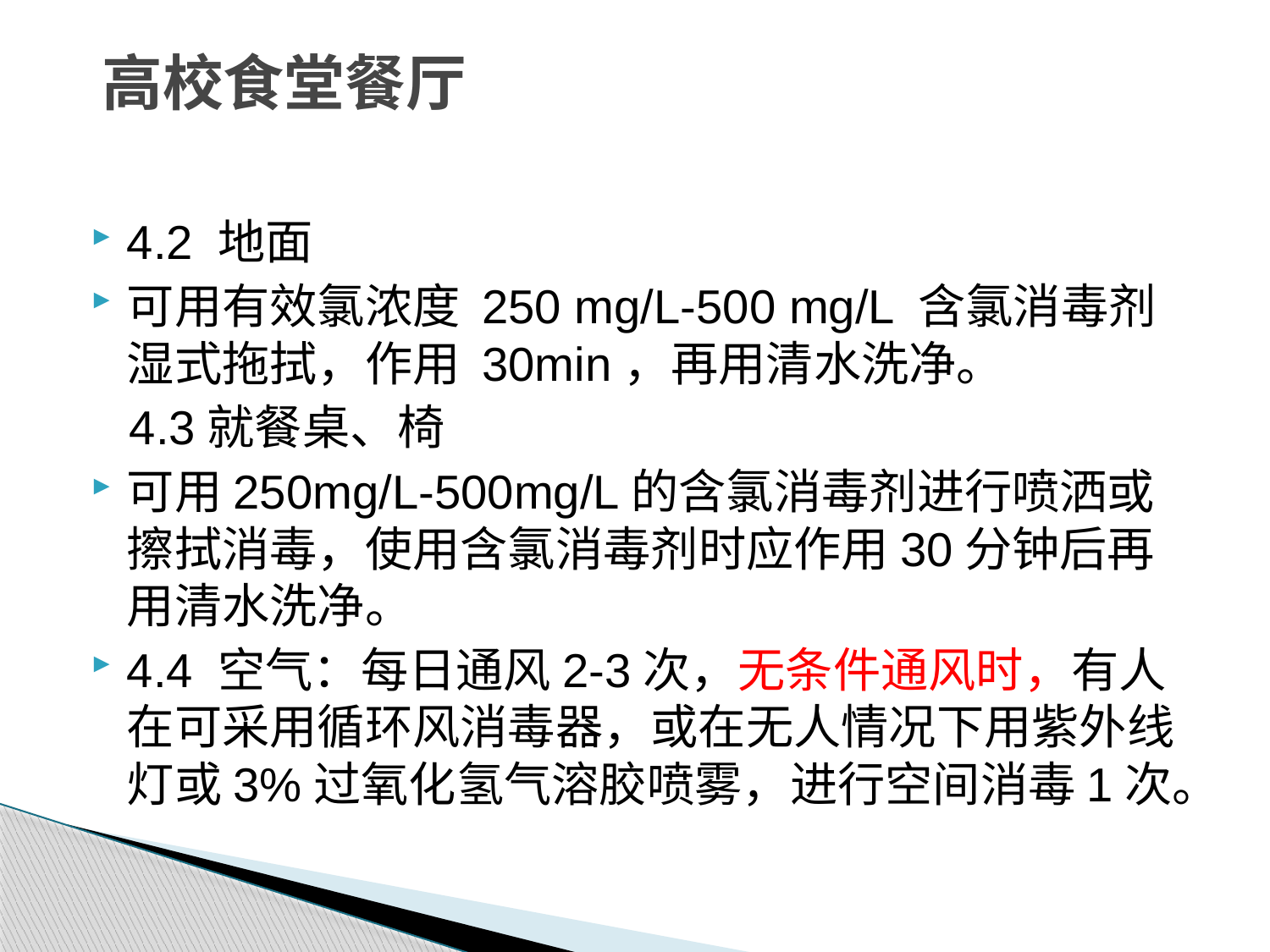

# 高校食堂餐厅
4.2 地面
可用有效氯浓度 250 mg/L-500 mg/L 含氯消毒剂湿式拖拭，作用 30min，再用清水洗净。
    4.3就餐桌、椅
可用250mg/L-500mg/L的含氯消毒剂进行喷洒或擦拭消毒，使用含氯消毒剂时应作用30分钟后再用清水洗净。
4.4 空气：每日通风2-3次，无条件通风时，有人在可采用循环风消毒器，或在无人情况下用紫外线灯或3%过氧化氢气溶胶喷雾，进行空间消毒1次。